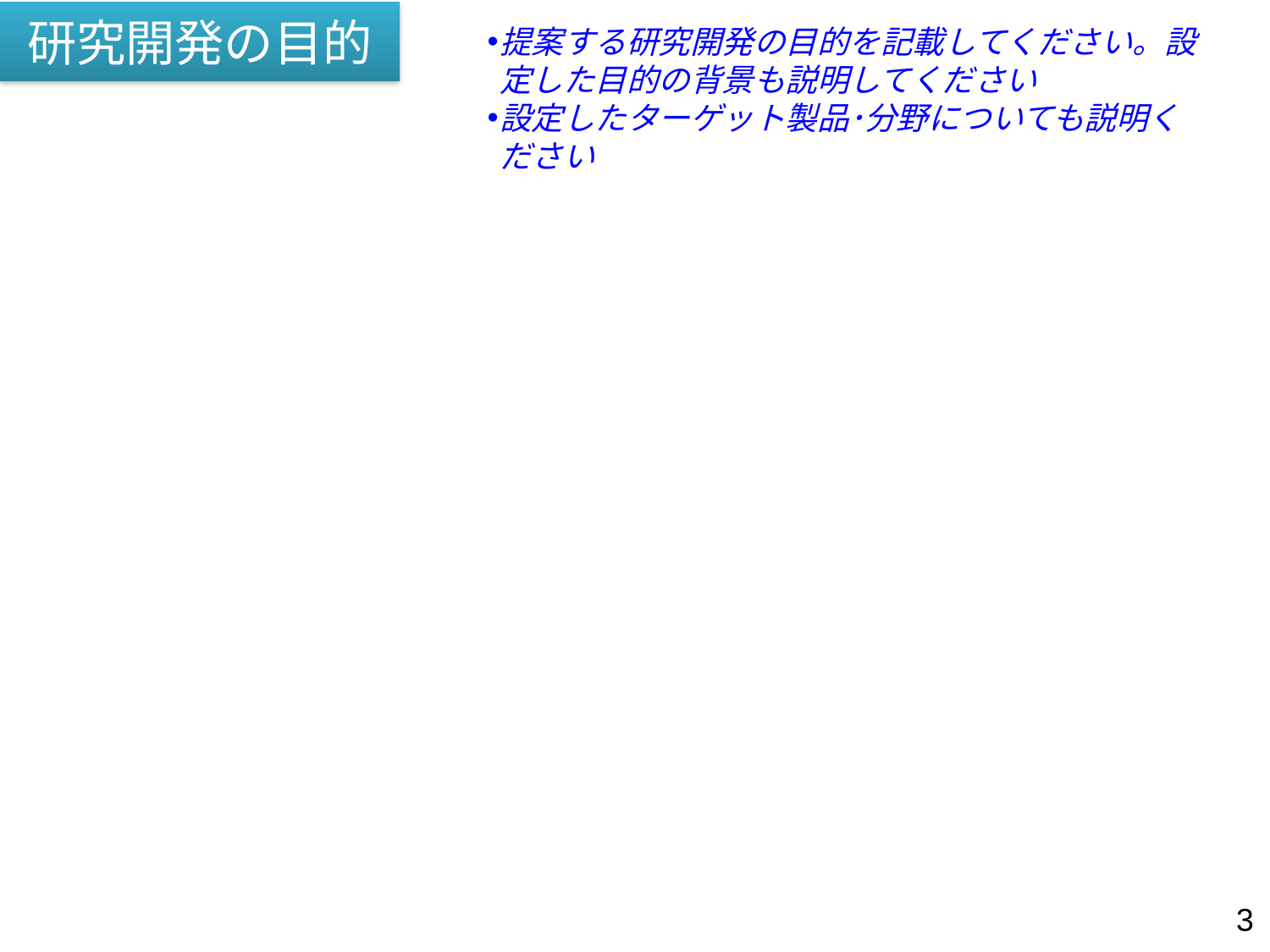

# 研究開発の目的
提案する研究開発の目的を記載してください。設定した目的の背景も説明してください
設定したターゲット製品･分野についても説明ください
3